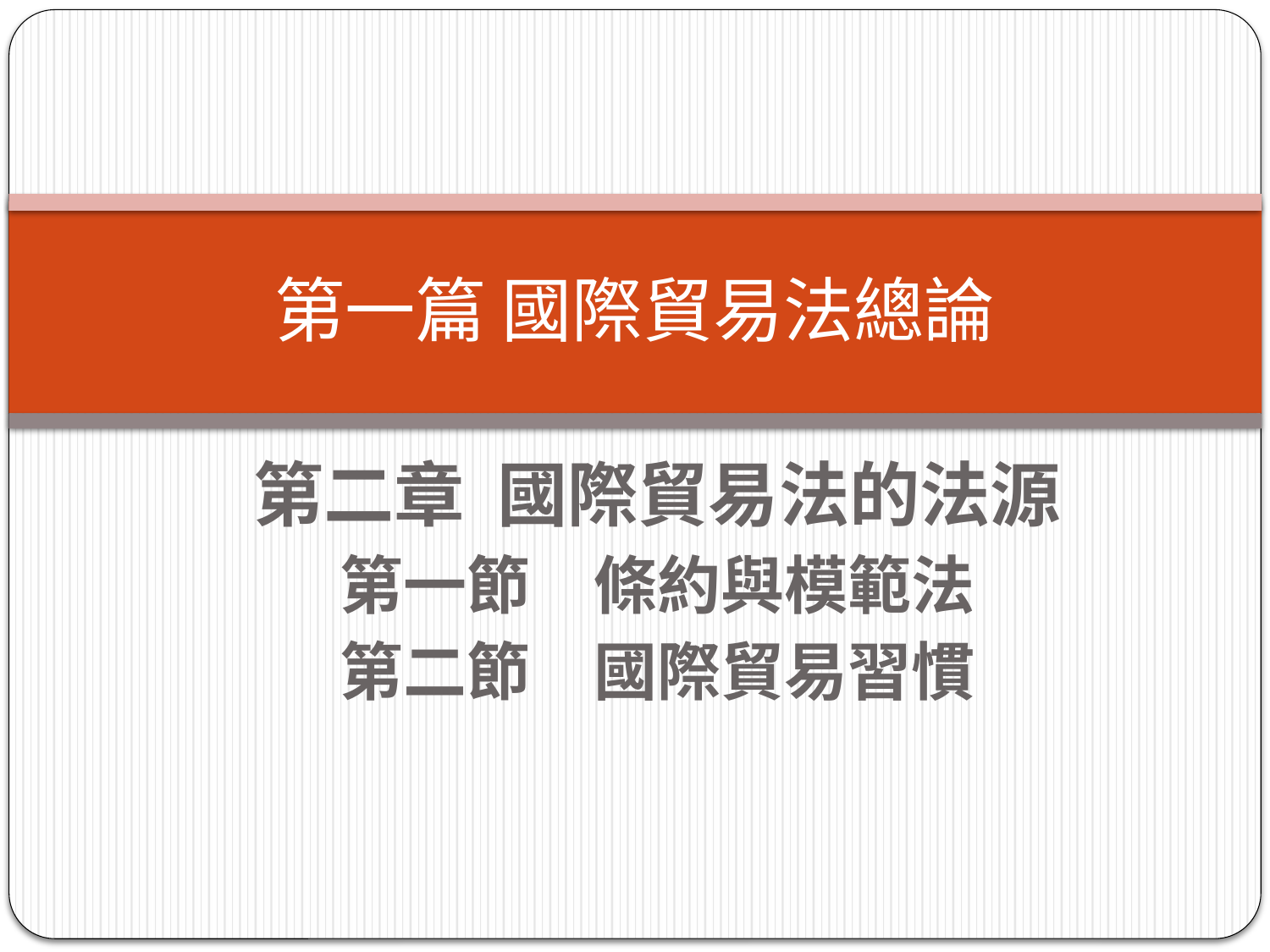

# 第一篇 國際貿易法總論
第二章  國際貿易法的法源
第一節　條約與模範法
第二節　國際貿易習慣